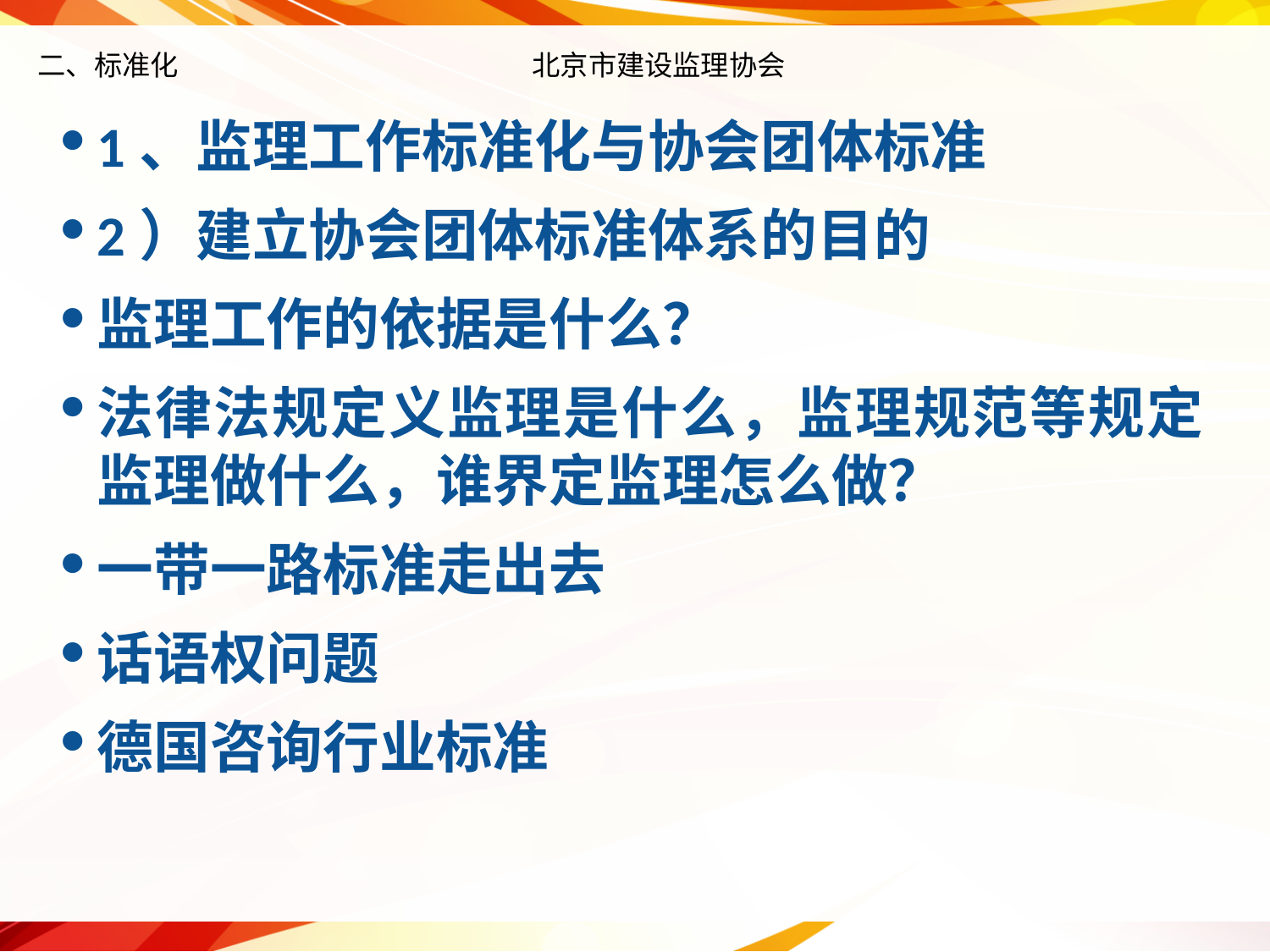

# 二、标准化                                                        北京市建设监理协会
1、监理工作标准化与协会团体标准
2）建立协会团体标准体系的目的
监理工作的依据是什么？
法律法规定义监理是什么，监理规范等规定监理做什么，谁界定监理怎么做？
一带一路标准走出去
话语权问题
德国咨询行业标准